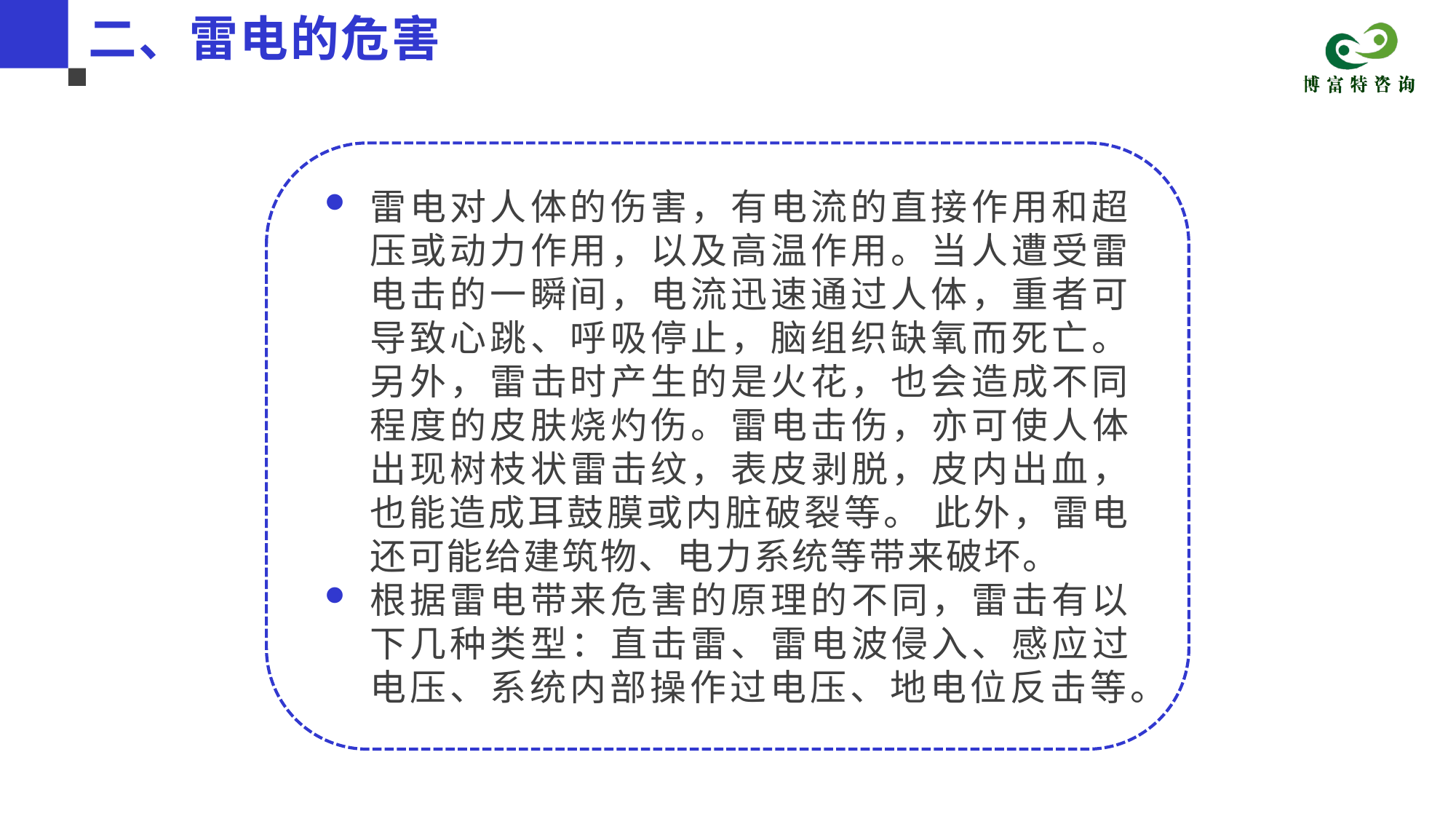

二、雷电的危害
雷电对人体的伤害，有电流的直接作用和超压或动力作用，以及高温作用。当人遭受雷电击的一瞬间，电流迅速通过人体，重者可导致心跳、呼吸停止，脑组织缺氧而死亡。另外，雷击时产生的是火花，也会造成不同程度的皮肤烧灼伤。雷电击伤，亦可使人体出现树枝状雷击纹，表皮剥脱，皮内出血，也能造成耳鼓膜或内脏破裂等。 此外，雷电还可能给建筑物、电力系统等带来破坏。
根据雷电带来危害的原理的不同，雷击有以下几种类型：直击雷、雷电波侵入、感应过电压、系统内部操作过电压、地电位反击等。